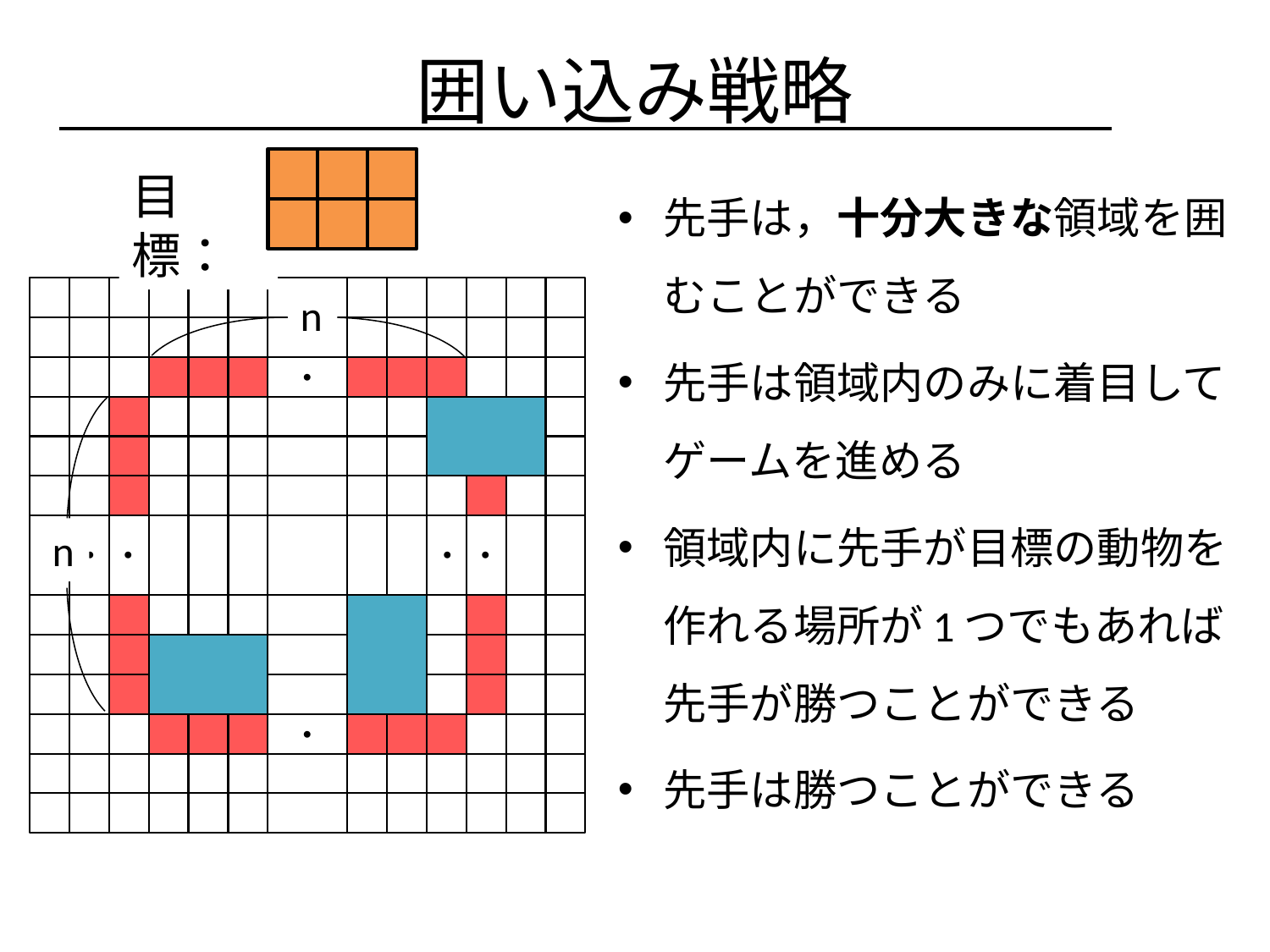

囲い込み戦略

目標：
先手は，十分大きな領域を囲むことができる
先手は領域内のみに着目してゲームを進める
領域内に先手が目標の動物を作れる場所が1つでもあれば先手が勝つことができる
先手は勝つことができる

n

・・・

n

・・・

・・・

・・・